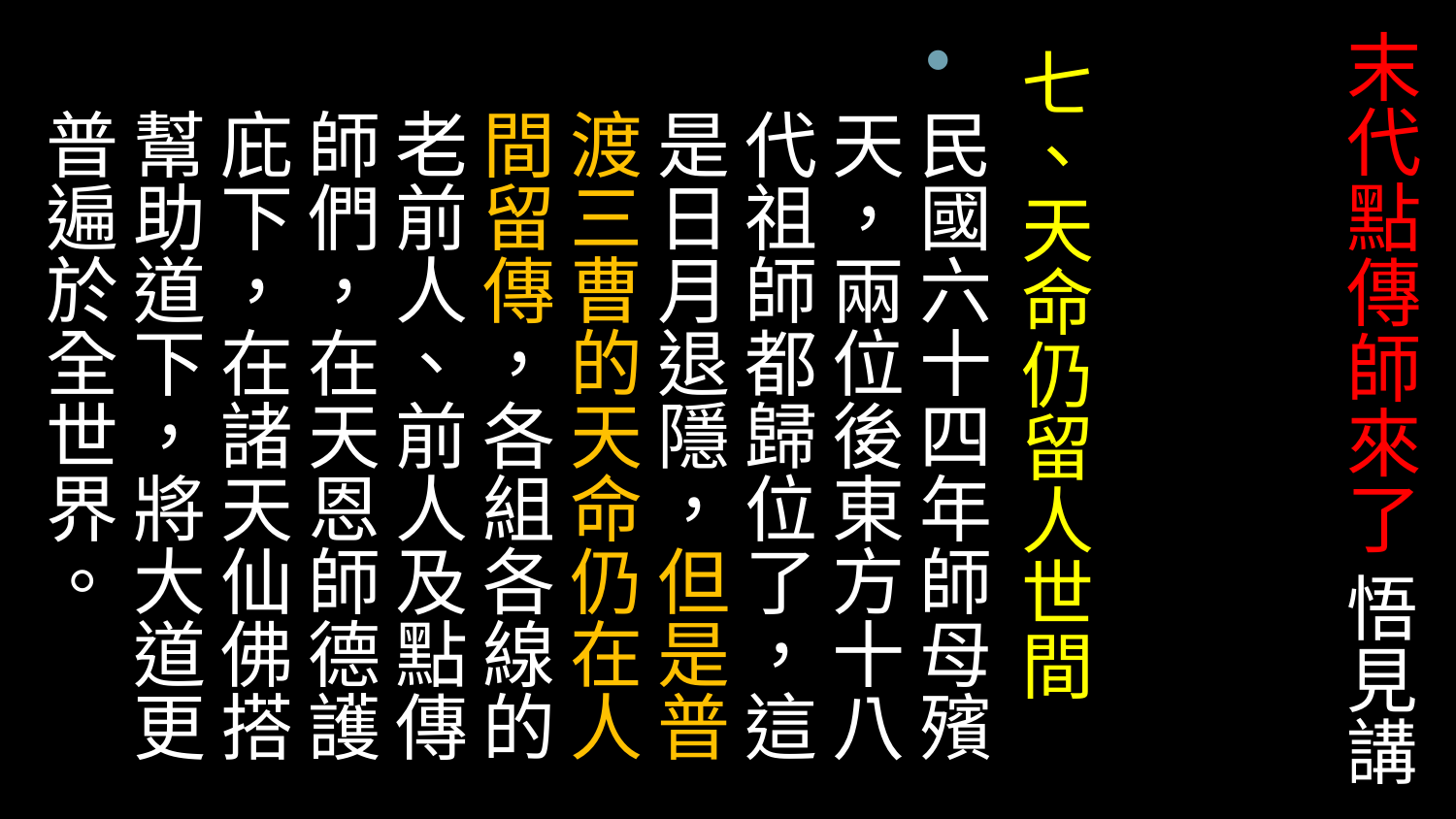

# 末代點傳師來了 悟見講
七、天命仍留人世間
民國六十四年師母殯天，兩位後東方十八代祖師都歸位了，這是日月退隱，但是普渡三曹的天命仍在人間留傳，各組各線的老前人、前人及點傳師們，在天恩師德護庇下，在諸天仙佛搭幫助道下，將大道更普遍於全世界。